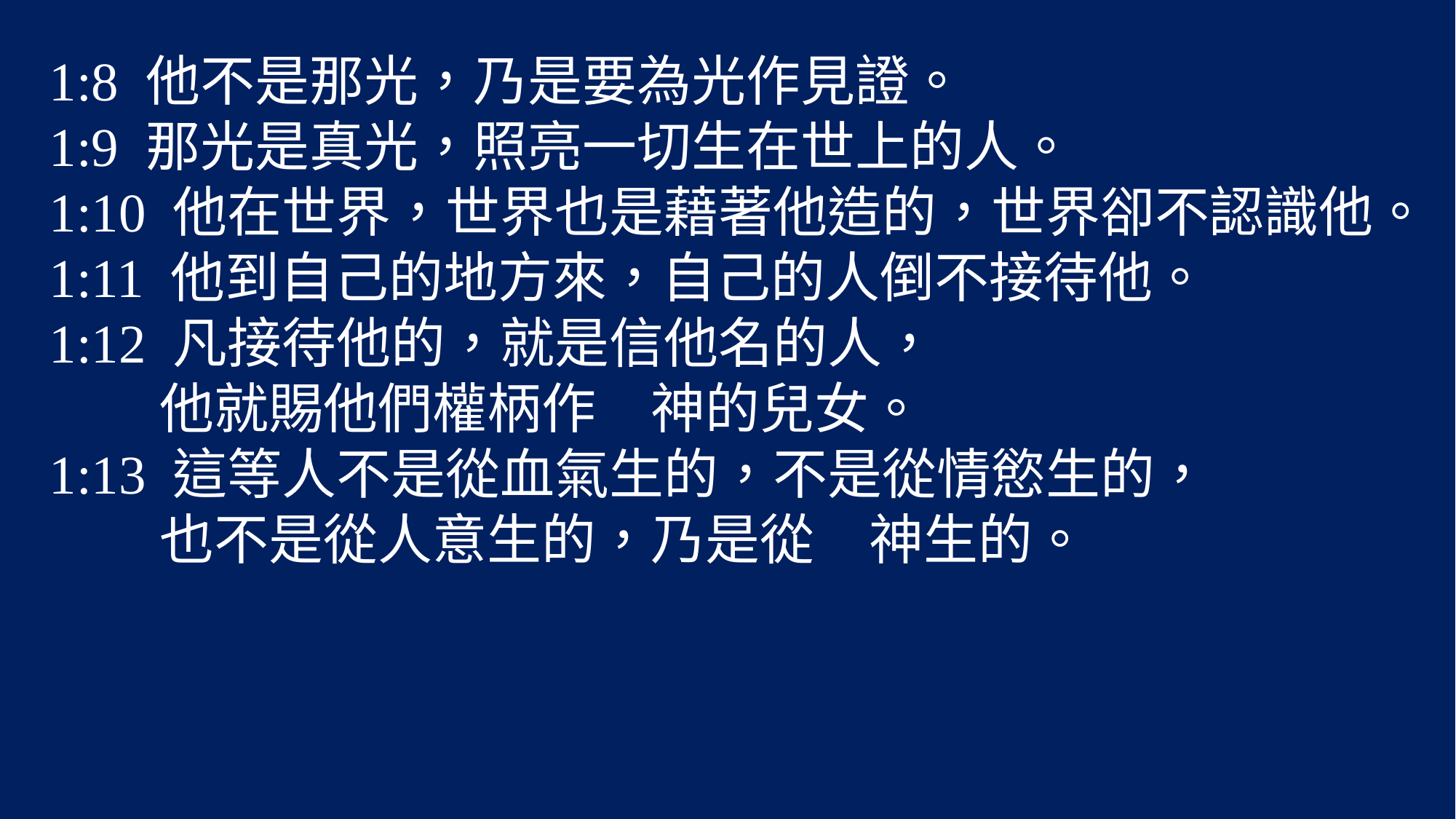

1:8 他不是那光，乃是要為光作見證。
1:9 那光是真光，照亮一切生在世上的人。
1:10 他在世界，世界也是藉著他造的，世界卻不認識他。
1:11 他到自己的地方來，自己的人倒不接待他。
1:12 凡接待他的，就是信他名的人，
        他就賜他們權柄作　神的兒女。
1:13 這等人不是從血氣生的，不是從情慾生的，
        也不是從人意生的，乃是從　神生的。